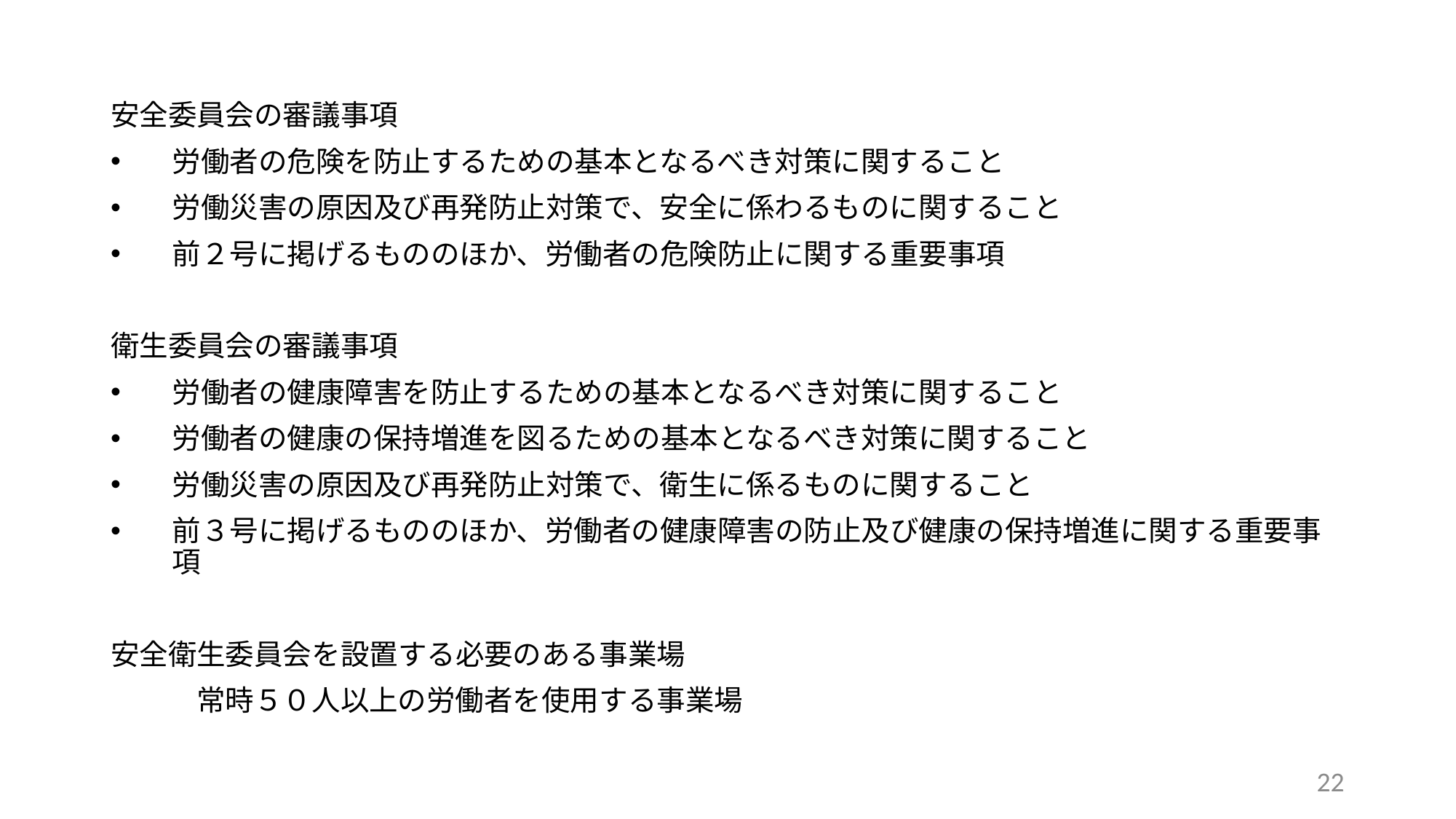

安全委員会の審議事項
労働者の危険を防止するための基本となるべき対策に関すること
労働災害の原因及び再発防止対策で、安全に係わるものに関すること
前２号に掲げるもののほか、労働者の危険防止に関する重要事項

衛生委員会の審議事項
労働者の健康障害を防止するための基本となるべき対策に関すること
労働者の健康の保持増進を図るための基本となるべき対策に関すること
労働災害の原因及び再発防止対策で、衛生に係るものに関すること
前３号に掲げるもののほか、労働者の健康障害の防止及び健康の保持増進に関する重要事項

安全衛生委員会を設置する必要のある事業場
　　　常時５０人以上の労働者を使用する事業場

22